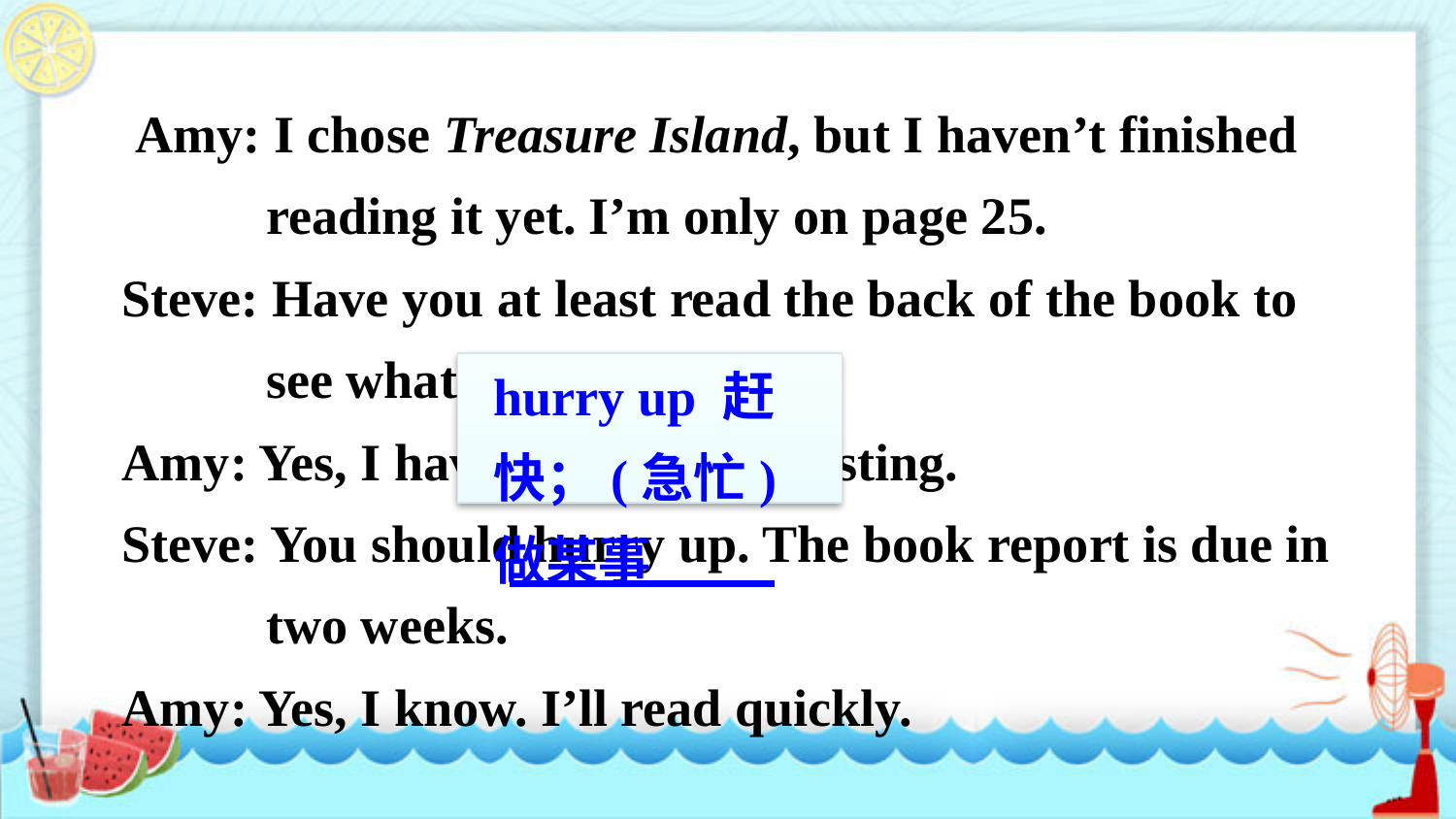

Amy: I chose Treasure Island, but I haven’t finished
           reading it yet. I’m only on page 25.
Steve: Have you at least read the back of the book to
           see what it's about?
Amy: Yes, I have. It looks interesting.
Steve: You should hurry up. The book report is due in
           two weeks.
Amy: Yes, I know. I’ll read quickly.
hurry up 赶快；(急忙)做某事